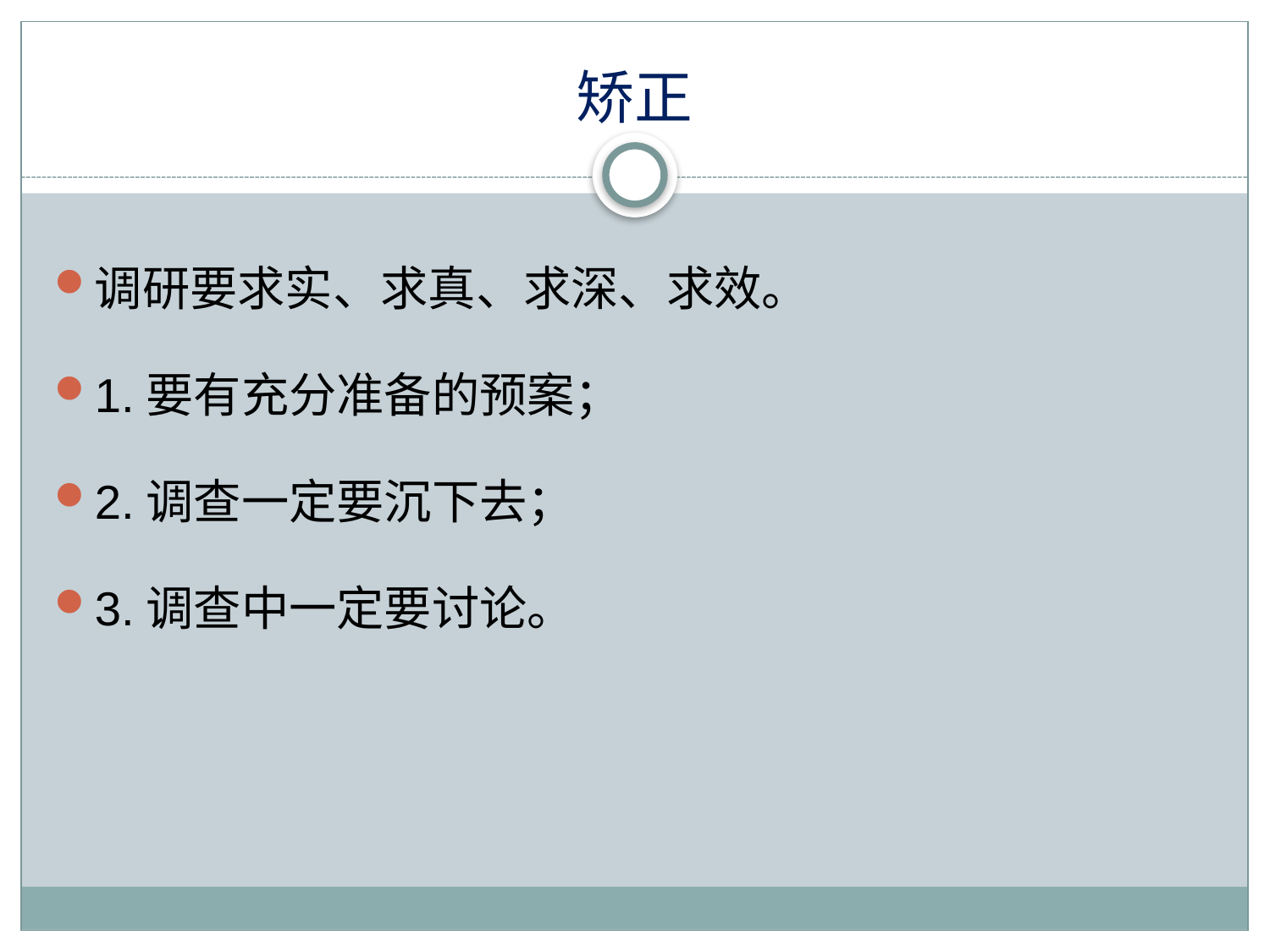

# 矫正
调研要求实、求真、求深、求效。
1.要有充分准备的预案；
2.调查一定要沉下去；
3.调查中一定要讨论。